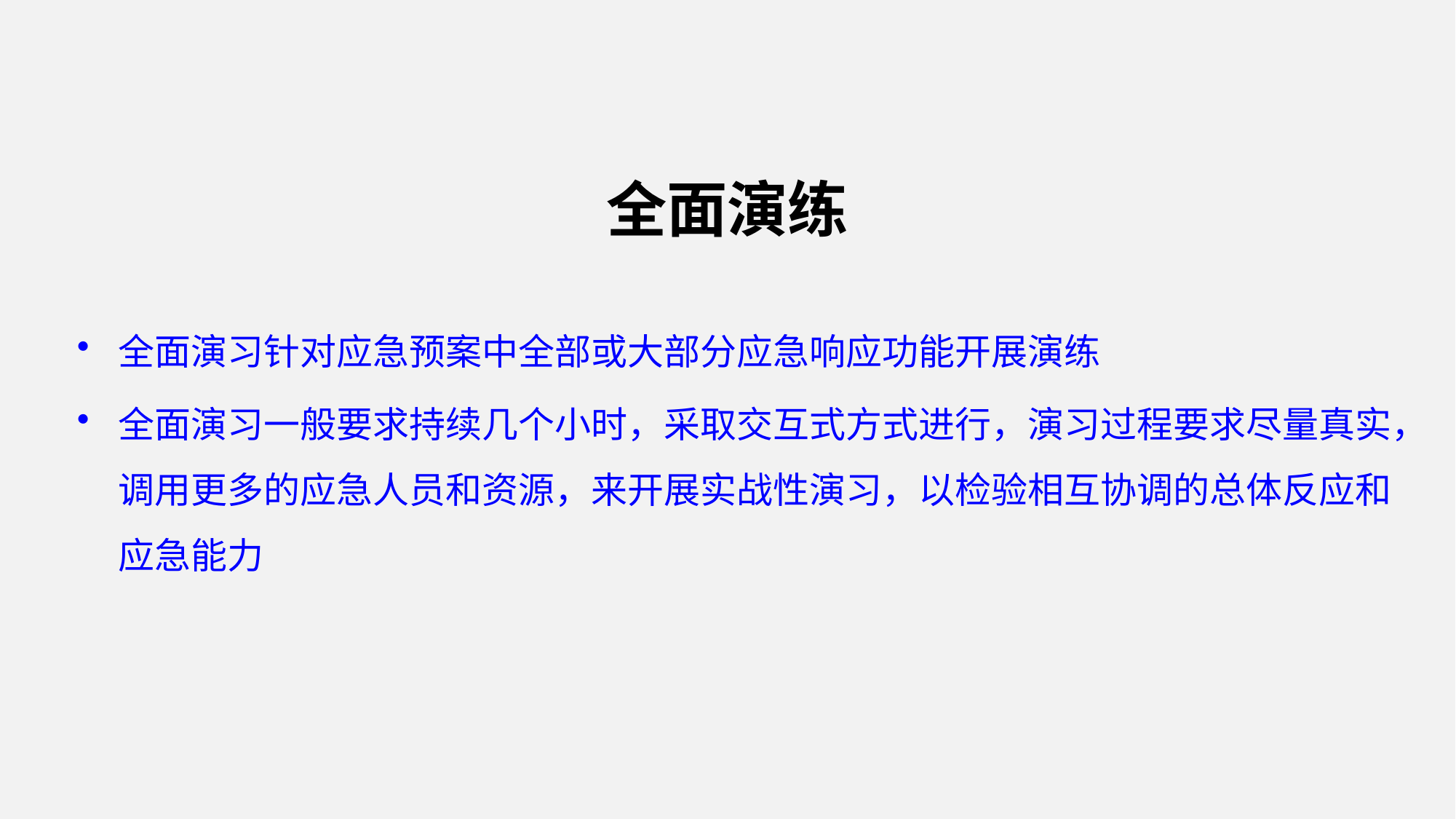

全面演练
全面演习针对应急预案中全部或大部分应急响应功能开展演练
全面演习一般要求持续几个小时，采取交互式方式进行，演习过程要求尽量真实，调用更多的应急人员和资源，来开展实战性演习，以检验相互协调的总体反应和应急能力